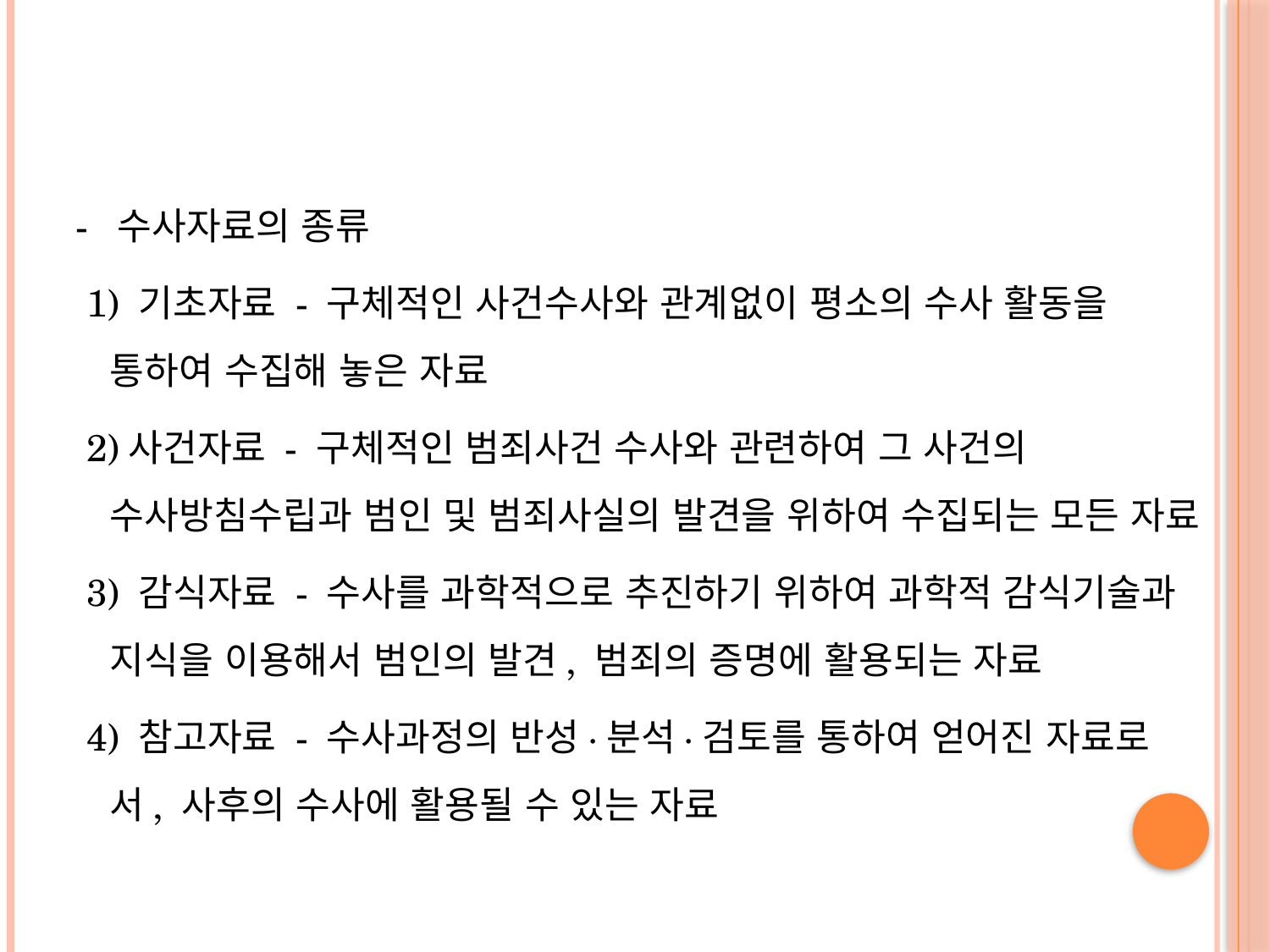

#
-  수사자료의 종류
 1) 기초자료 - 구체적인 사건수사와 관계없이 평소의 수사 활동을 통하여 수집해 놓은 자료
 2)사건자료 - 구체적인 범죄사건 수사와 관련하여 그 사건의 수사방침수립과 범인 및 범죄사실의 발견을 위하여 수집되는 모든 자료
 3) 감식자료 - 수사를 과학적으로 추진하기 위하여 과학적 감식기술과 지식을 이용해서 범인의 발견, 범죄의 증명에 활용되는 자료
 4) 참고자료 - 수사과정의 반성·분석·검토를 통하여 얻어진 자료로서, 사후의 수사에 활용될 수 있는 자료